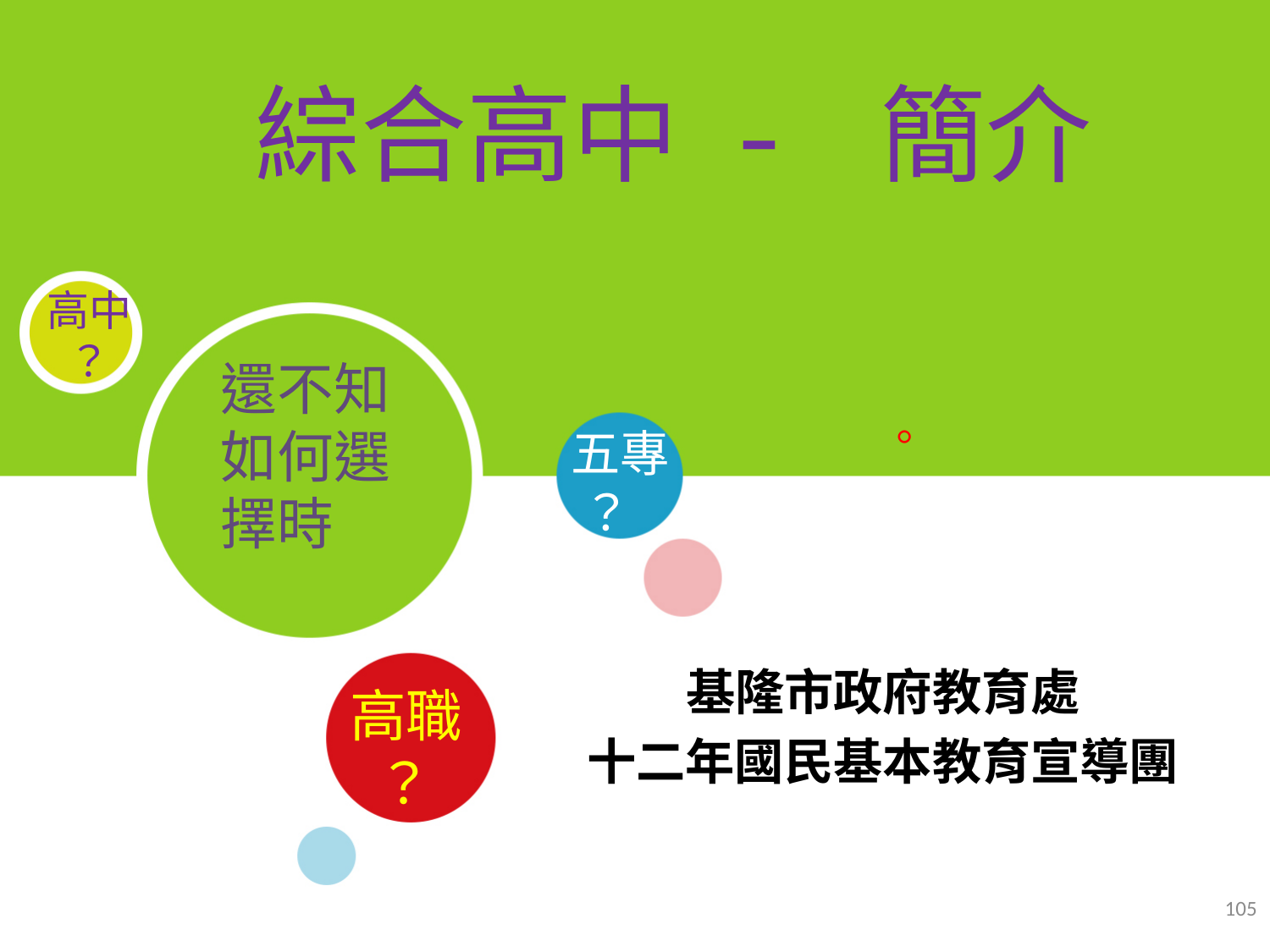

綜合高中 - 簡介
                                                 。
高中
？
還不知如何選擇時
 五專
  ？
基隆市政府教育處
十二年國民基本教育宣導團
高職
 ？
105